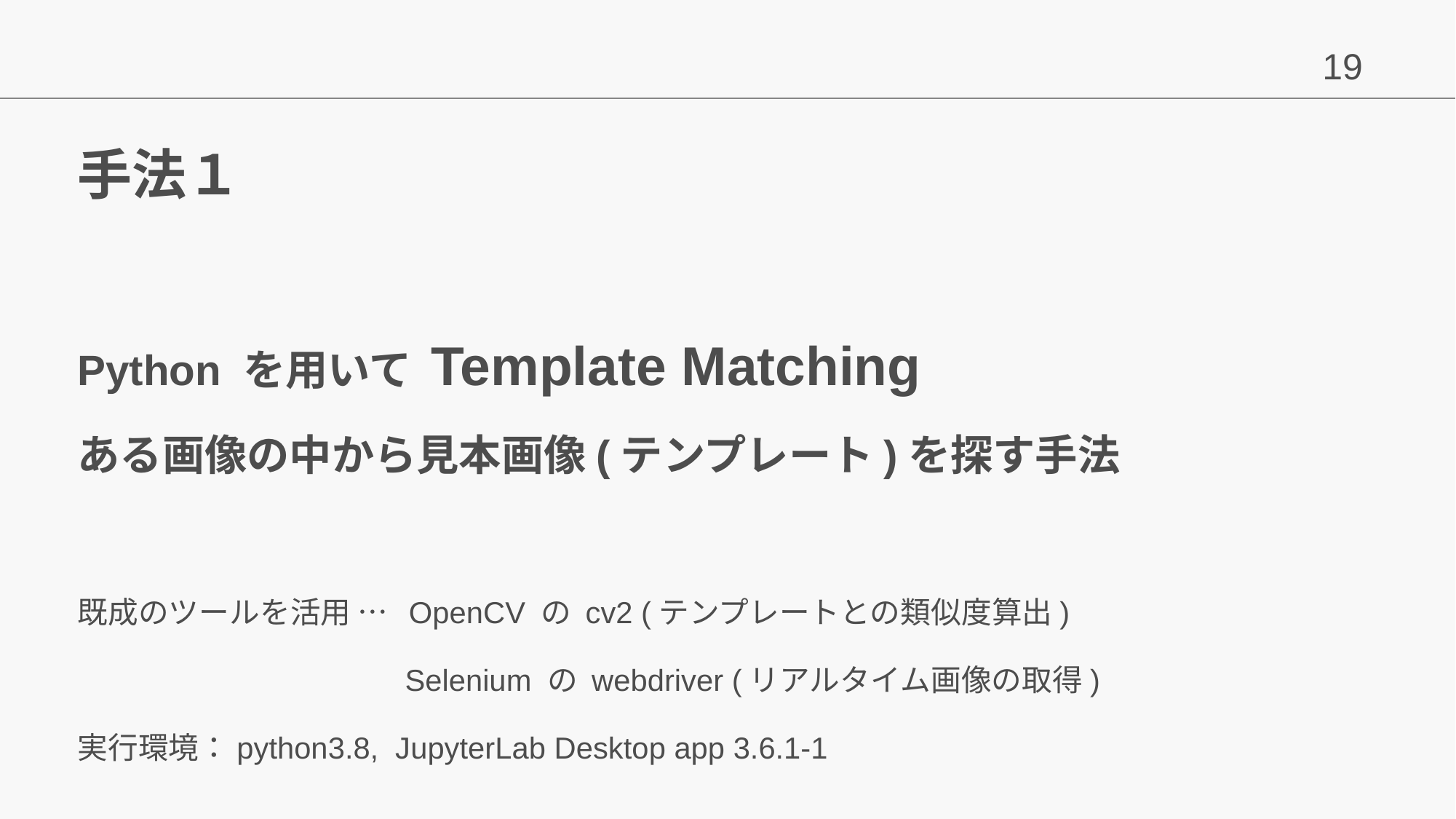

# 手法１

Python を用いて Template Matching
ある画像の中から見本画像(テンプレート)を探す手法

既成のツールを活用 …  OpenCV の cv2 (テンプレートとの類似度算出)
			Selenium の webdriver (リアルタイム画像の取得)
実行環境：python3.8,  JupyterLab Desktop app 3.6.1-1